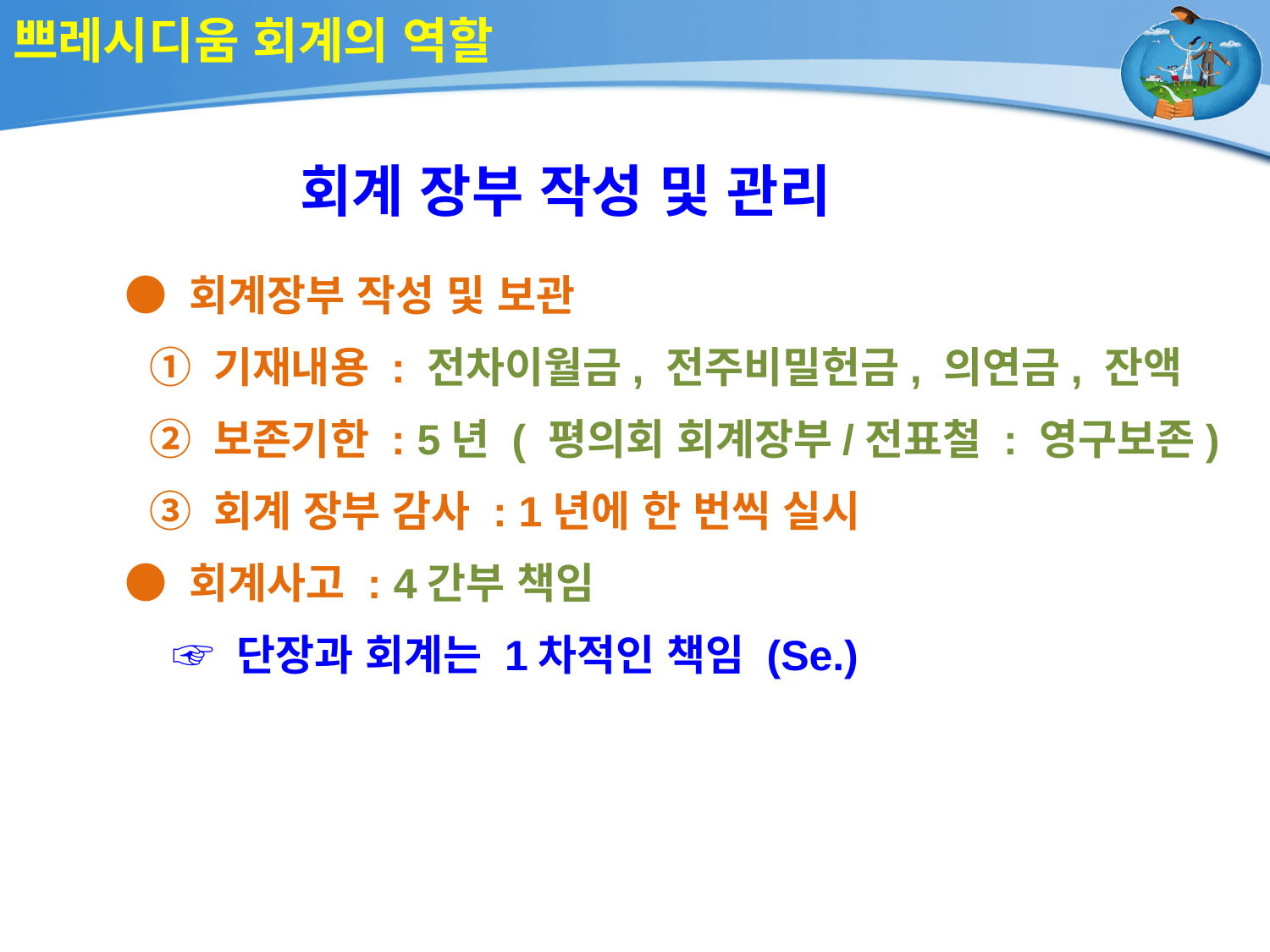

# 쁘레시디움 회계의 역할
회계 장부 작성 및 관리
● 회계장부 작성 및 보관
  ① 기재내용 : 전차이월금, 전주비밀헌금, 의연금, 잔액
  ② 보존기한 : 5년 ( 평의회 회계장부/전표철 : 영구보존)
  ③ 회계 장부 감사 : 1년에 한 번씩 실시
● 회계사고 : 4간부 책임
    ☞ 단장과 회계는 1차적인 책임 (Se.)